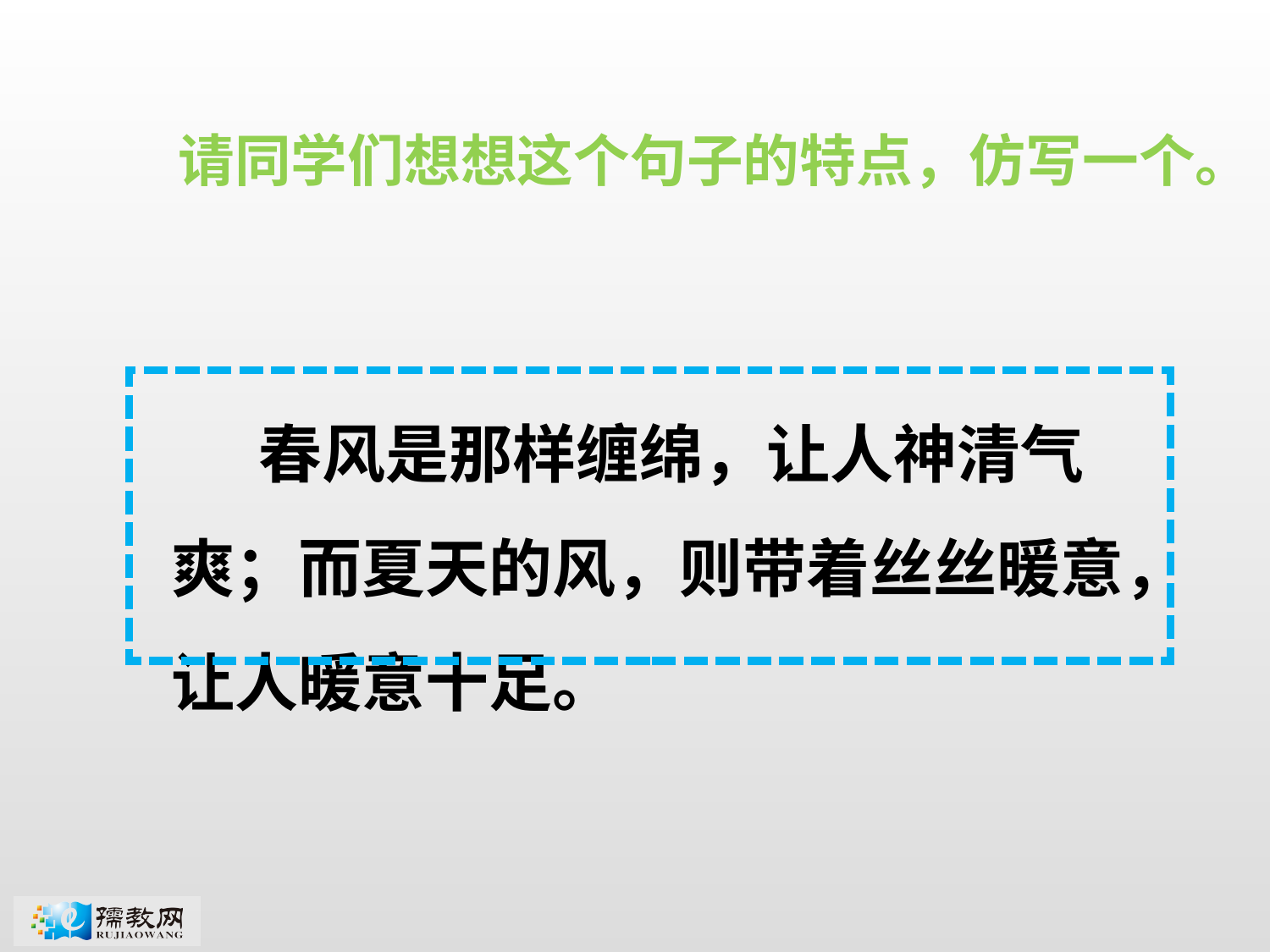

请同学们想想这个句子的特点，仿写一个。
     春风是那样缠绵，让人神清气爽；而夏天的风，则带着丝丝暖意，让人暖意十足。